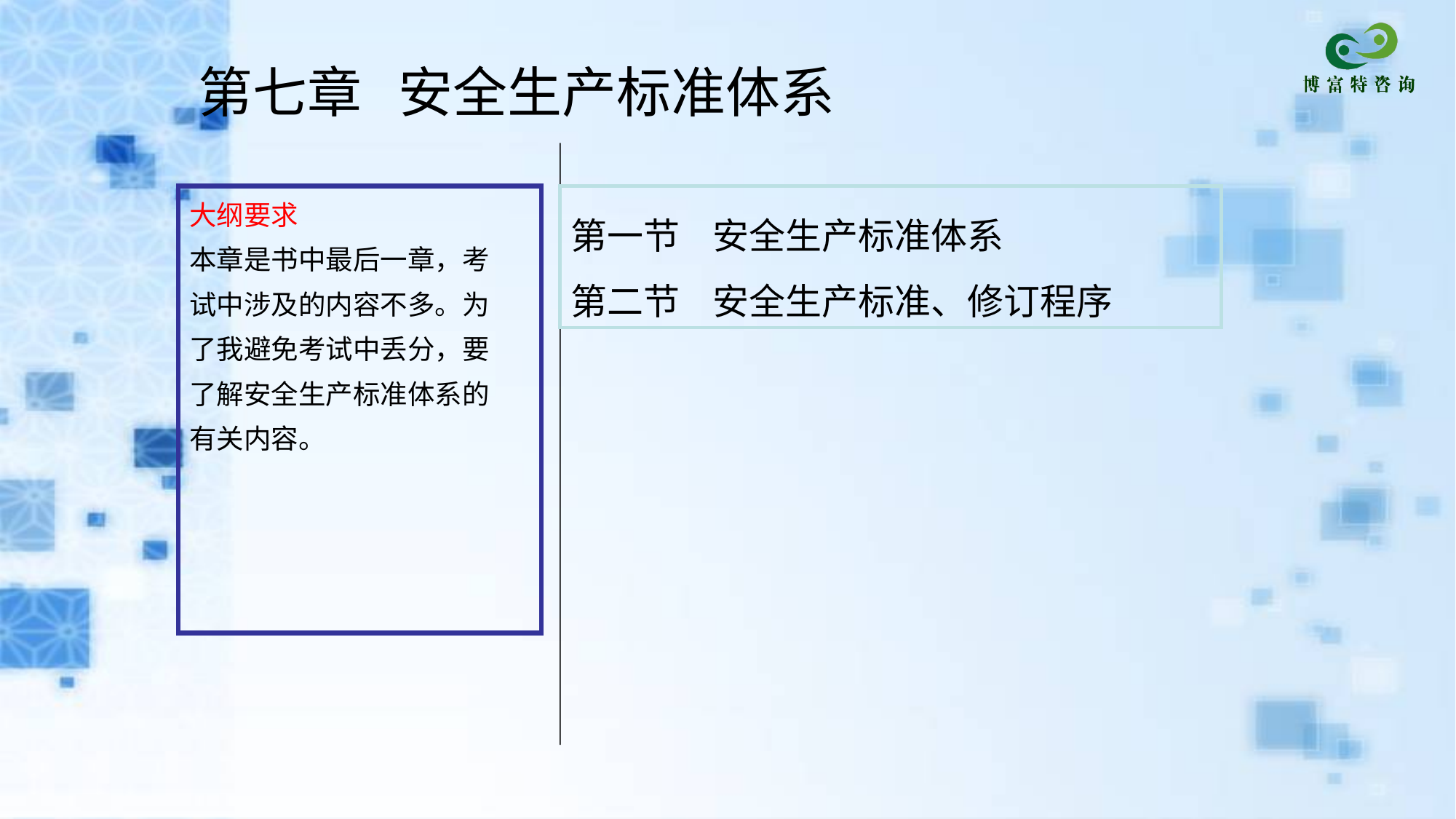

第七章   安全生产标准体系

大纲要求
本章是书中最后一章，考
试中涉及的内容不多。为
了我避免考试中丢分，要
了解安全生产标准体系的
有关内容。
第一节    安全生产标准体系
第二节    安全生产标准、修订程序